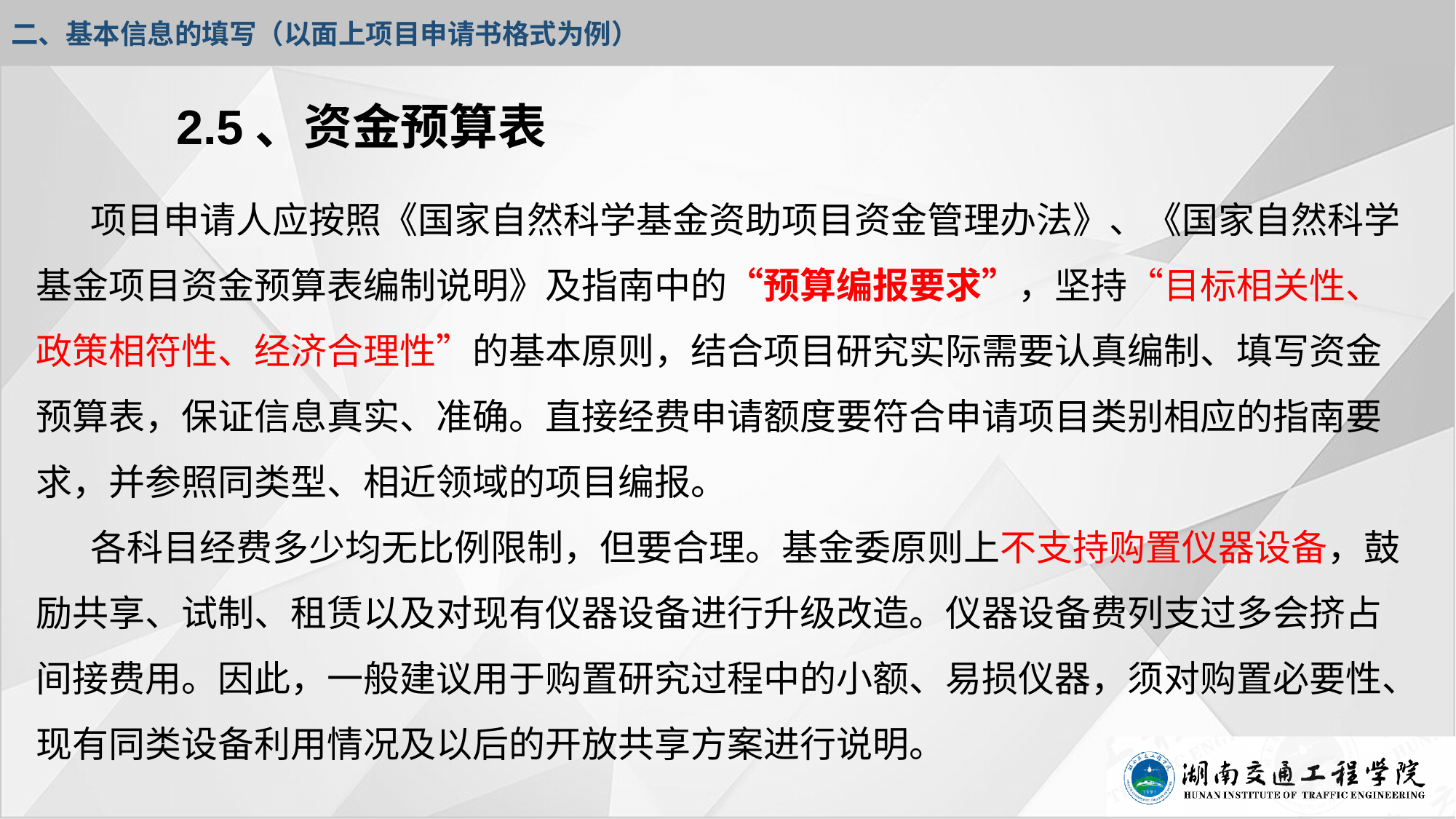

二、基本信息的填写（以面上项目申请书格式为例）
# 2.5、资金预算表
项目申请人应按照《国家自然科学基金资助项目资金管理办法》、《国家自然科学基金项目资金预算表编制说明》及指南中的“预算编报要求”，坚持“目标相关性、政策相符性、经济合理性”的基本原则，结合项目研究实际需要认真编制、填写资金预算表，保证信息真实、准确。直接经费申请额度要符合申请项目类别相应的指南要求，并参照同类型、相近领域的项目编报。
各科目经费多少均无比例限制，但要合理。基金委原则上不支持购置仪器设备，鼓励共享、试制、租赁以及对现有仪器设备进行升级改造。仪器设备费列支过多会挤占间接费用。因此，一般建议用于购置研究过程中的小额、易损仪器，须对购置必要性、现有同类设备利用情况及以后的开放共享方案进行说明。